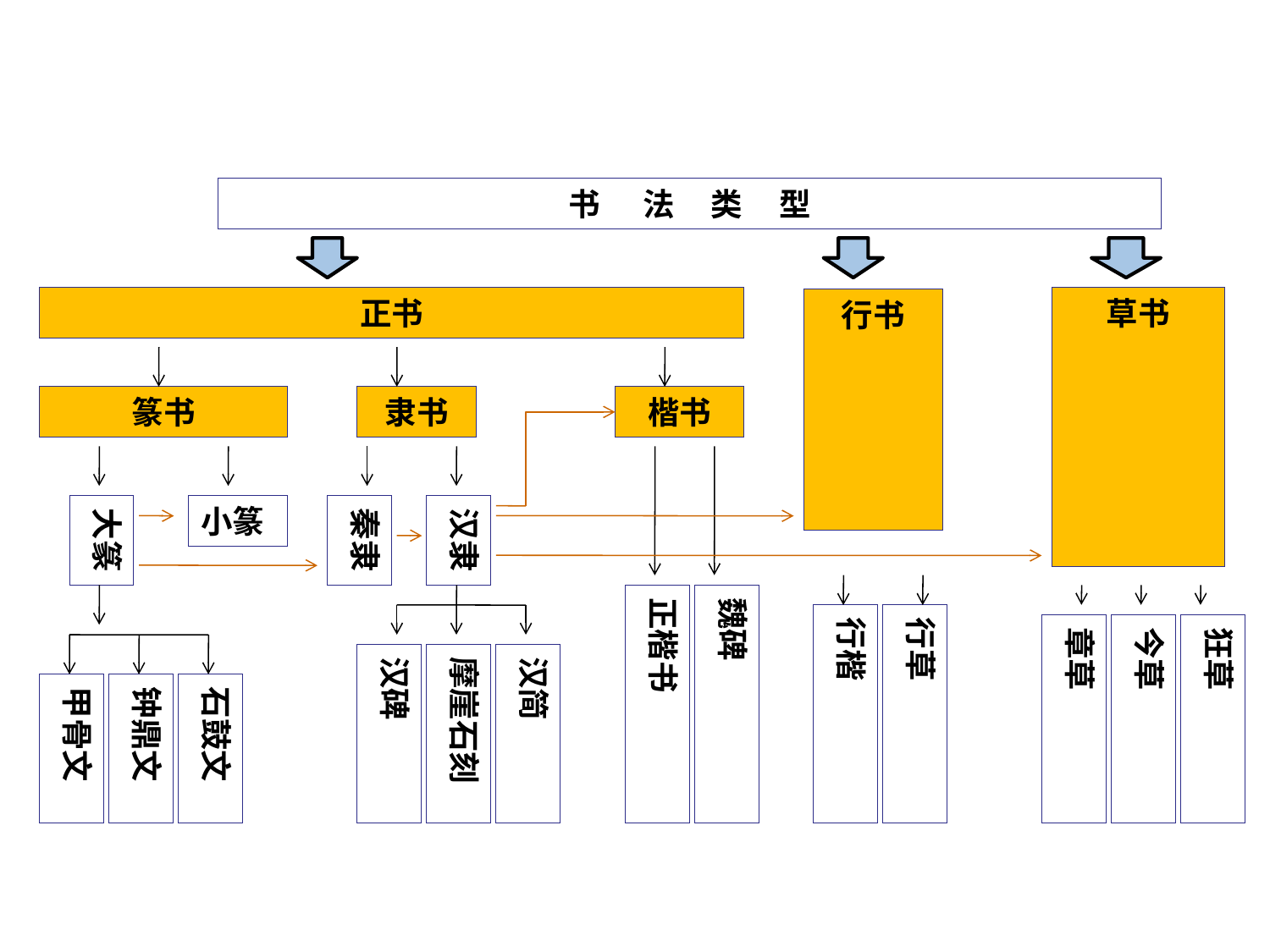

书      法     类     型

正书
行书

草书

篆书
隶书
楷书
大篆
小篆
秦隶
汉隶
正楷书
魏碑
行楷
行草
章草
今草
狂草
汉碑
摩崖石刻
汉简
甲骨文
钟鼎文
石鼓文